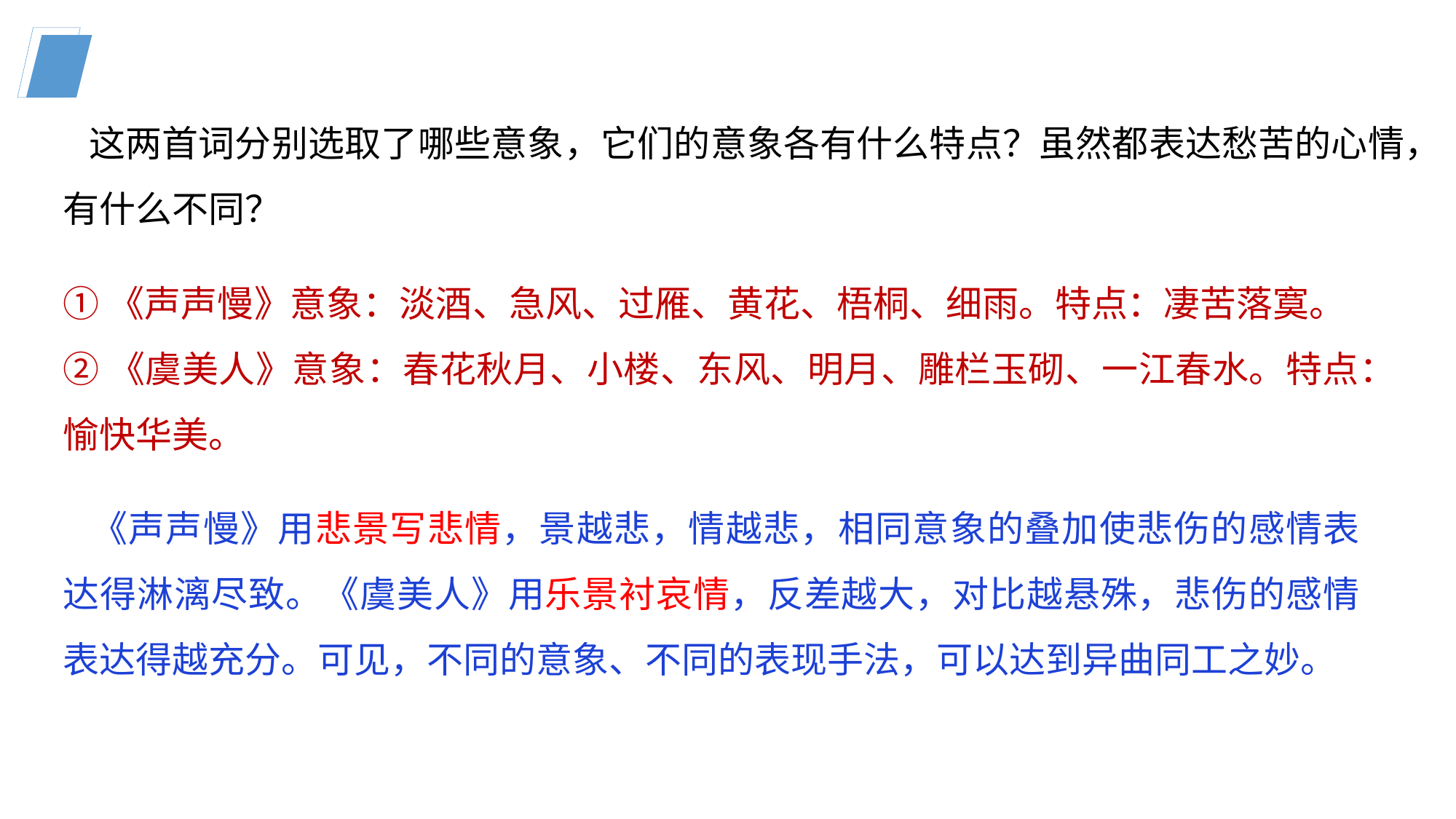

这两首词分别选取了哪些意象，它们的意象各有什么特点？虽然都表达愁苦的心情，有什么不同？
①《声声慢》意象：淡酒、急风、过雁、黄花、梧桐、细雨。特点：凄苦落寞。
②《虞美人》意象：春花秋月、小楼、东风、明月、雕栏玉砌、一江春水。特点：愉快华美。

  《声声慢》用悲景写悲情，景越悲，情越悲，相同意象的叠加使悲伤的感情表达得淋漓尽致。《虞美人》用乐景衬哀情，反差越大，对比越悬殊，悲伤的感情表达得越充分。可见，不同的意象、不同的表现手法，可以达到异曲同工之妙。